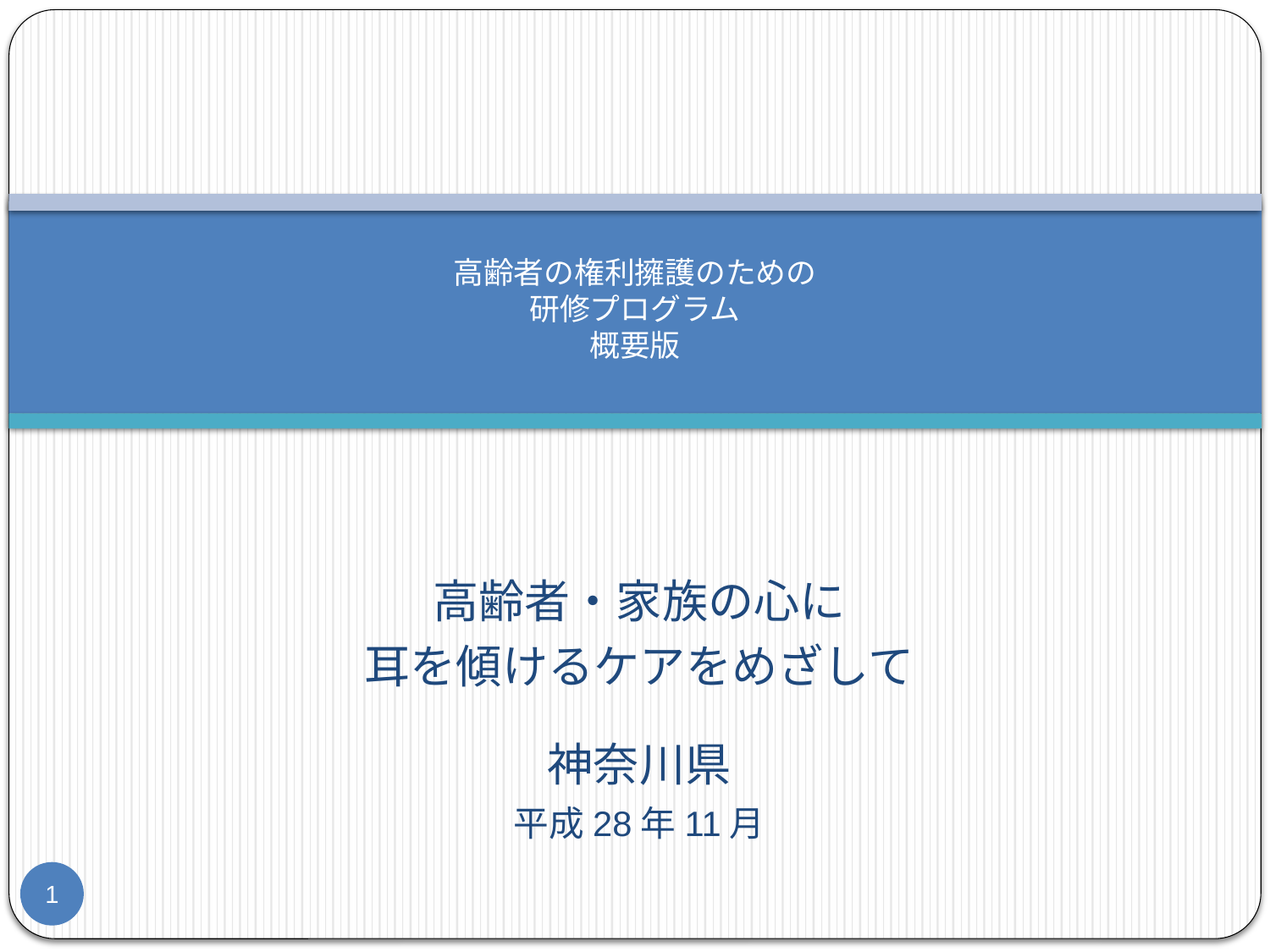

# 高齢者の権利擁護のための 研修プログラム 概要版
高齢者・家族の心に
耳を傾けるケアをめざして

神奈川県
平成28年11月
1